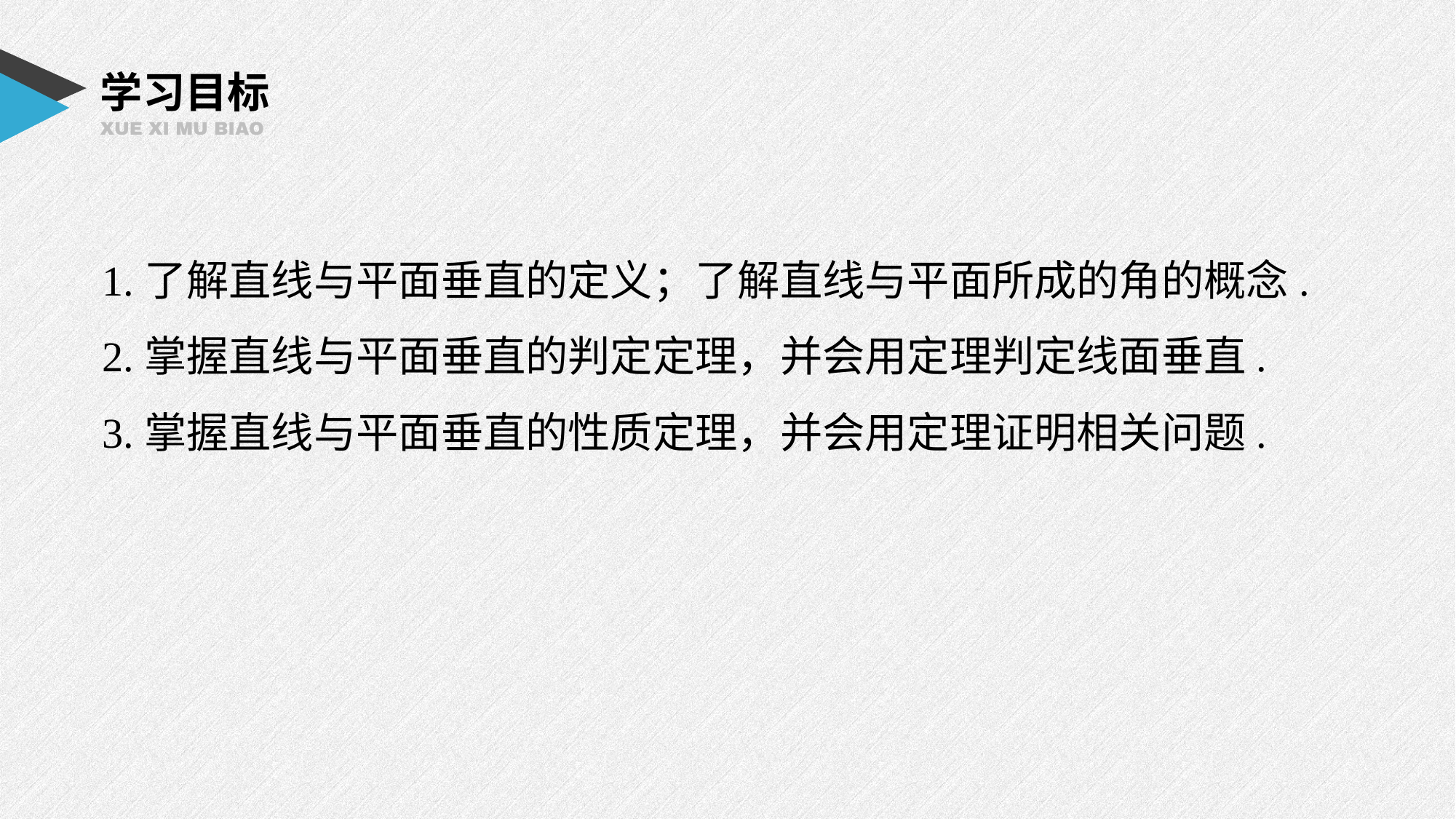

学习目标

XUE XI MU BIAO
1.了解直线与平面垂直的定义；了解直线与平面所成的角的概念.
2.掌握直线与平面垂直的判定定理，并会用定理判定线面垂直.
3.掌握直线与平面垂直的性质定理，并会用定理证明相关问题.